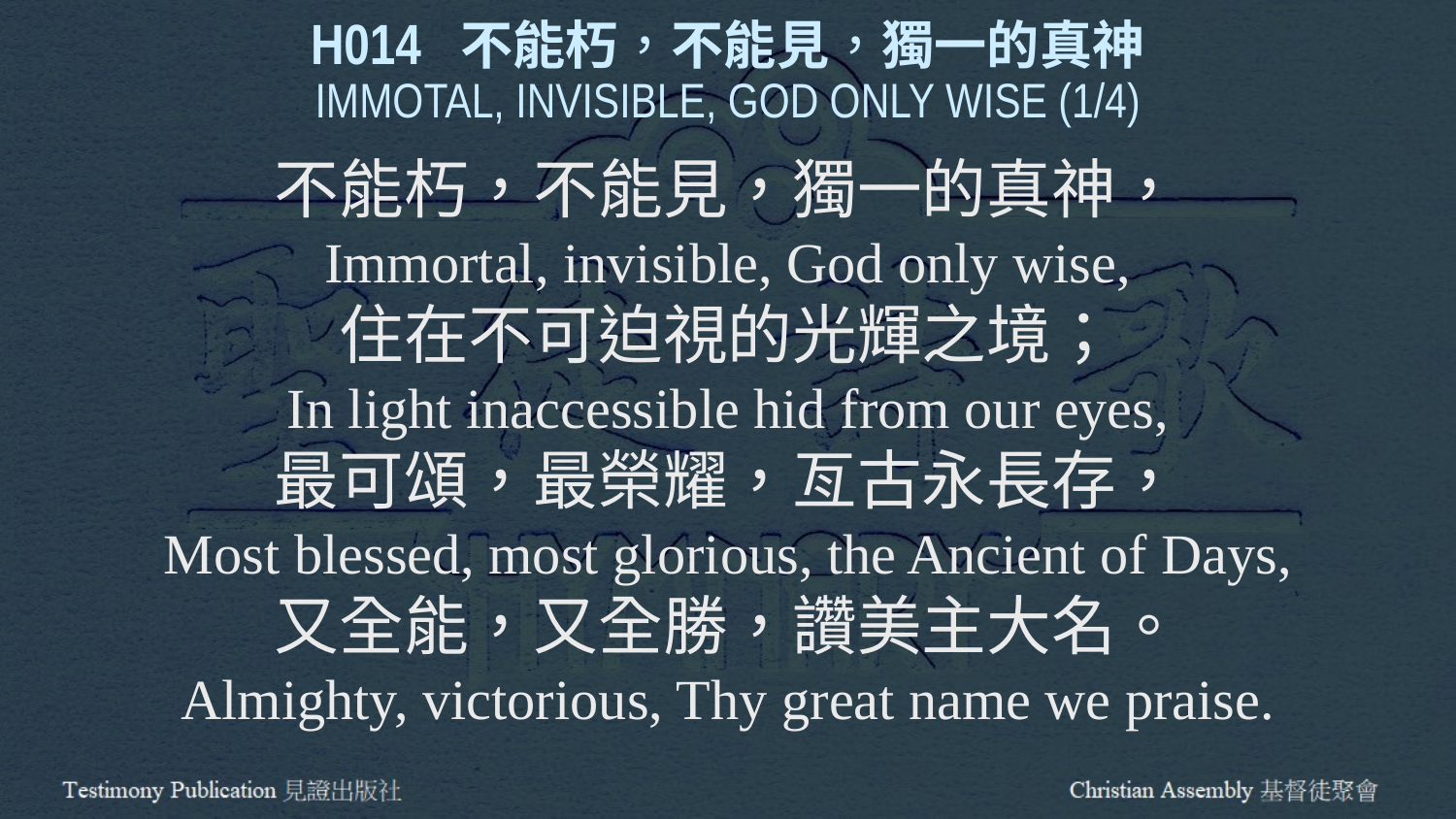

H014  不能朽，不能見，獨一的真神
IMMOTAL, INVISIBLE, GOD ONLY WISE (1/4)
不能朽，不能見，獨一的真神，
Immortal, invisible, God only wise,
住在不可迫視的光輝之境；
In light inaccessible hid from our eyes,
最可頌，最榮耀，亙古永長存，
Most blessed, most glorious, the Ancient of Days,
又全能，又全勝，讚美主大名。
Almighty, victorious, Thy great name we praise.